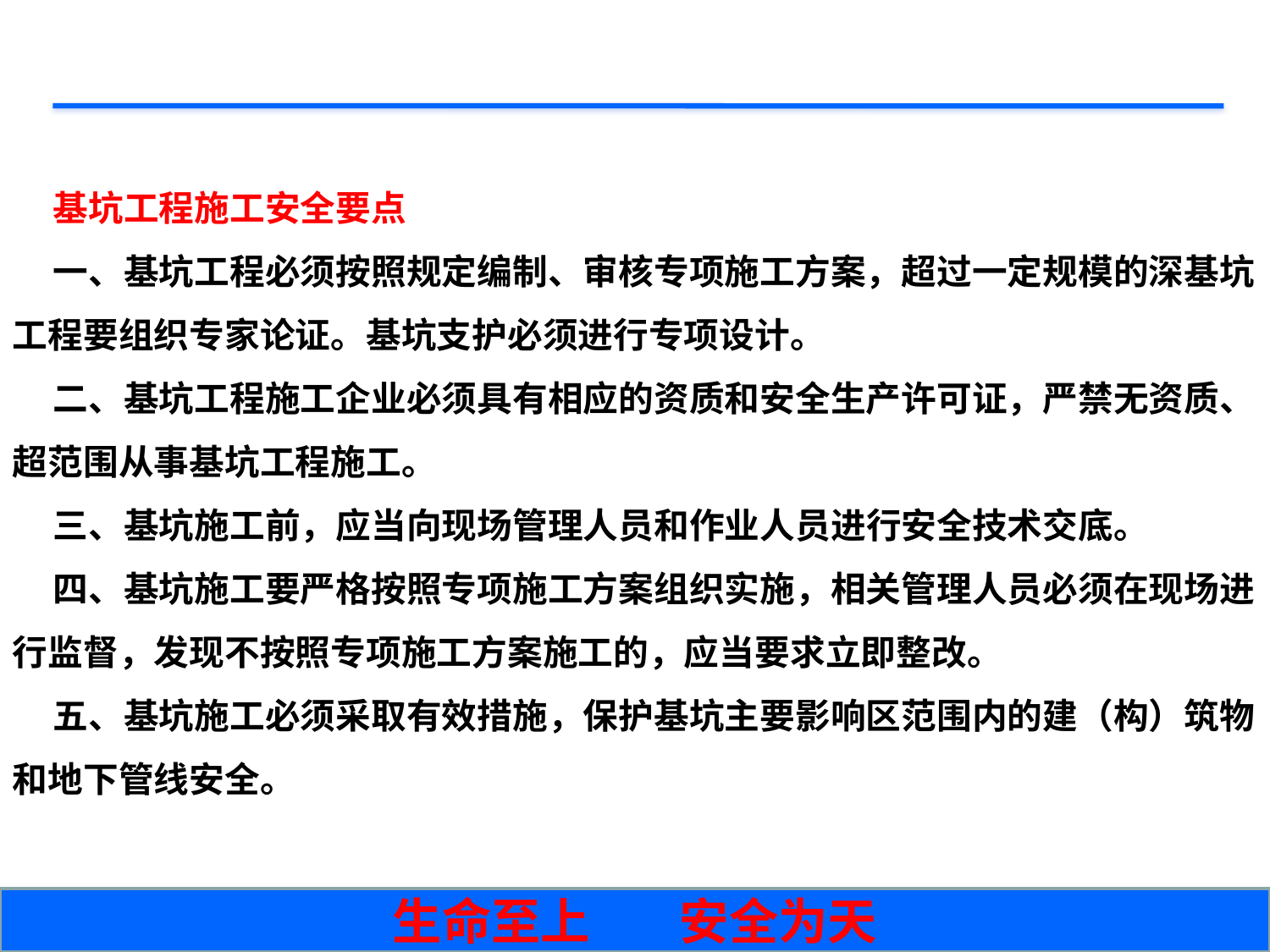

基坑工程施工安全要点
    一、基坑工程必须按照规定编制、审核专项施工方案，超过一定规模的深基坑工程要组织专家论证。基坑支护必须进行专项设计。
    二、基坑工程施工企业必须具有相应的资质和安全生产许可证，严禁无资质、超范围从事基坑工程施工。
    三、基坑施工前，应当向现场管理人员和作业人员进行安全技术交底。
    四、基坑施工要严格按照专项施工方案组织实施，相关管理人员必须在现场进行监督，发现不按照专项施工方案施工的，应当要求立即整改。
    五、基坑施工必须采取有效措施，保护基坑主要影响区范围内的建（构）筑物和地下管线安全。